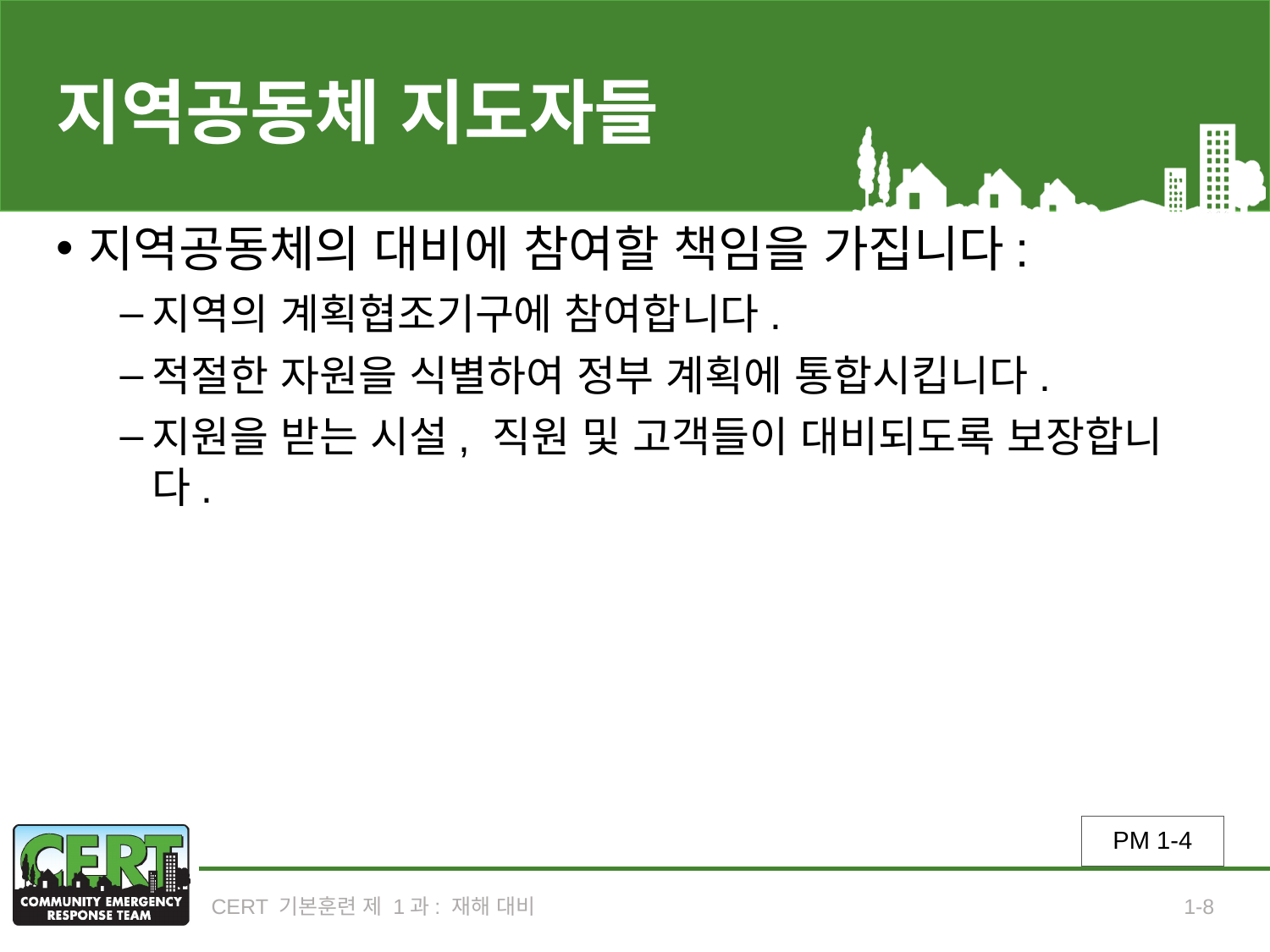

# 지역공동체 지도자들
지역공동체의 대비에 참여할 책임을 가집니다:
지역의 계획협조기구에 참여합니다.
적절한 자원을 식별하여 정부 계획에 통합시킵니다.
지원을 받는 시설, 직원 및 고객들이 대비되도록 보장합니다.

PM 1-4
CERT 기본훈련 제 1과: 재해 대비
1-8